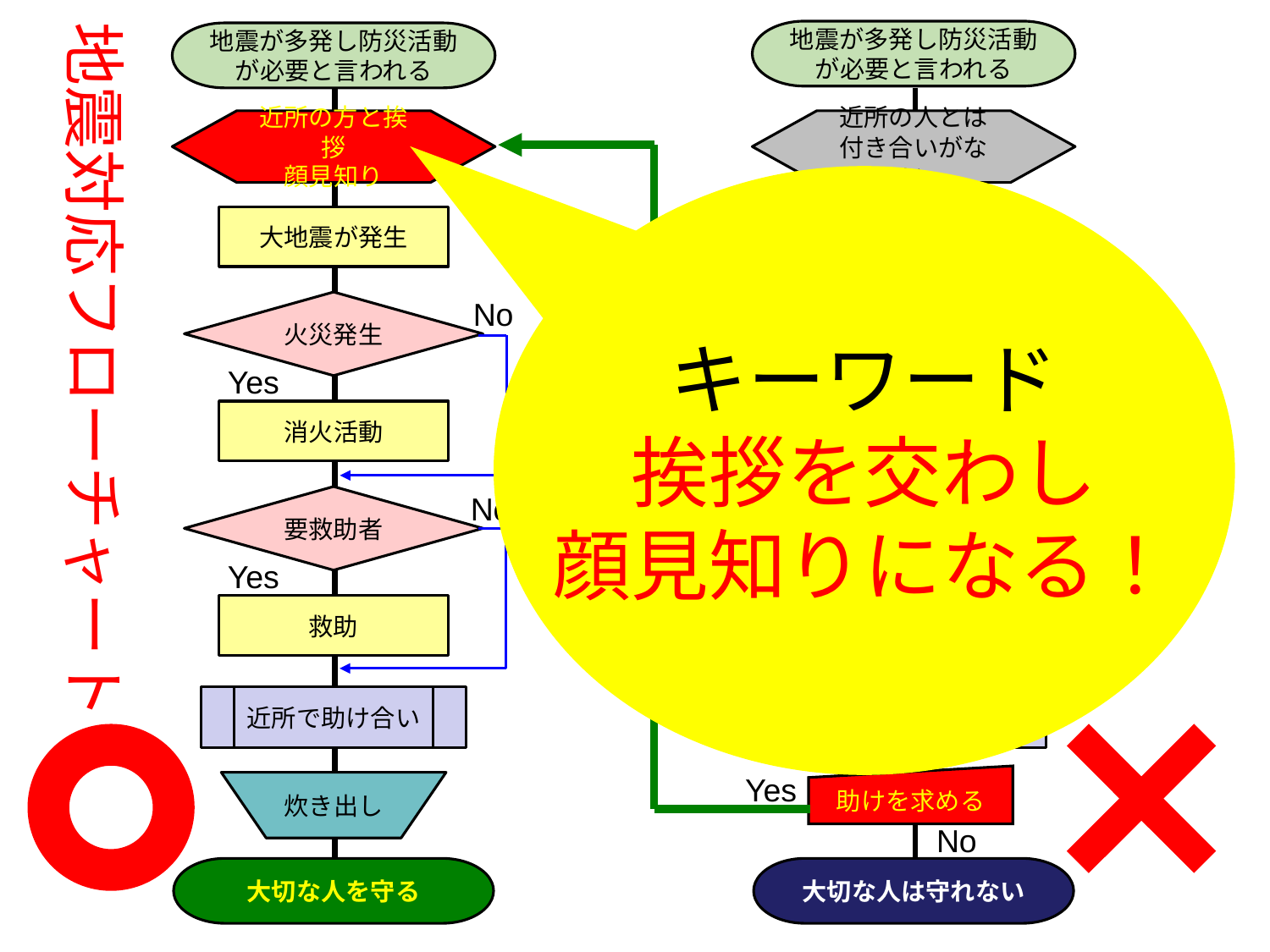

地震が多発し防災活動が必要と言われる
地震が多発し防災活動が必要と言われる
地震対応フローチャート
近所の方と挨拶
顔見知り
近所の人とは
付き合いがない
キーワード
挨拶を交わし
顔見知りになる！
大地震が発生
大地震が発生
No
No
火災発生
火災発生
Yes
Yes
消火活動
消火活動
No
No
要救助者
要救助者
Yes
Yes
救助
救助
近所で助け合い
自分で頑張る

Yes
助けを求める
炊き出し
No
大切な人を守る
大切な人は守れない